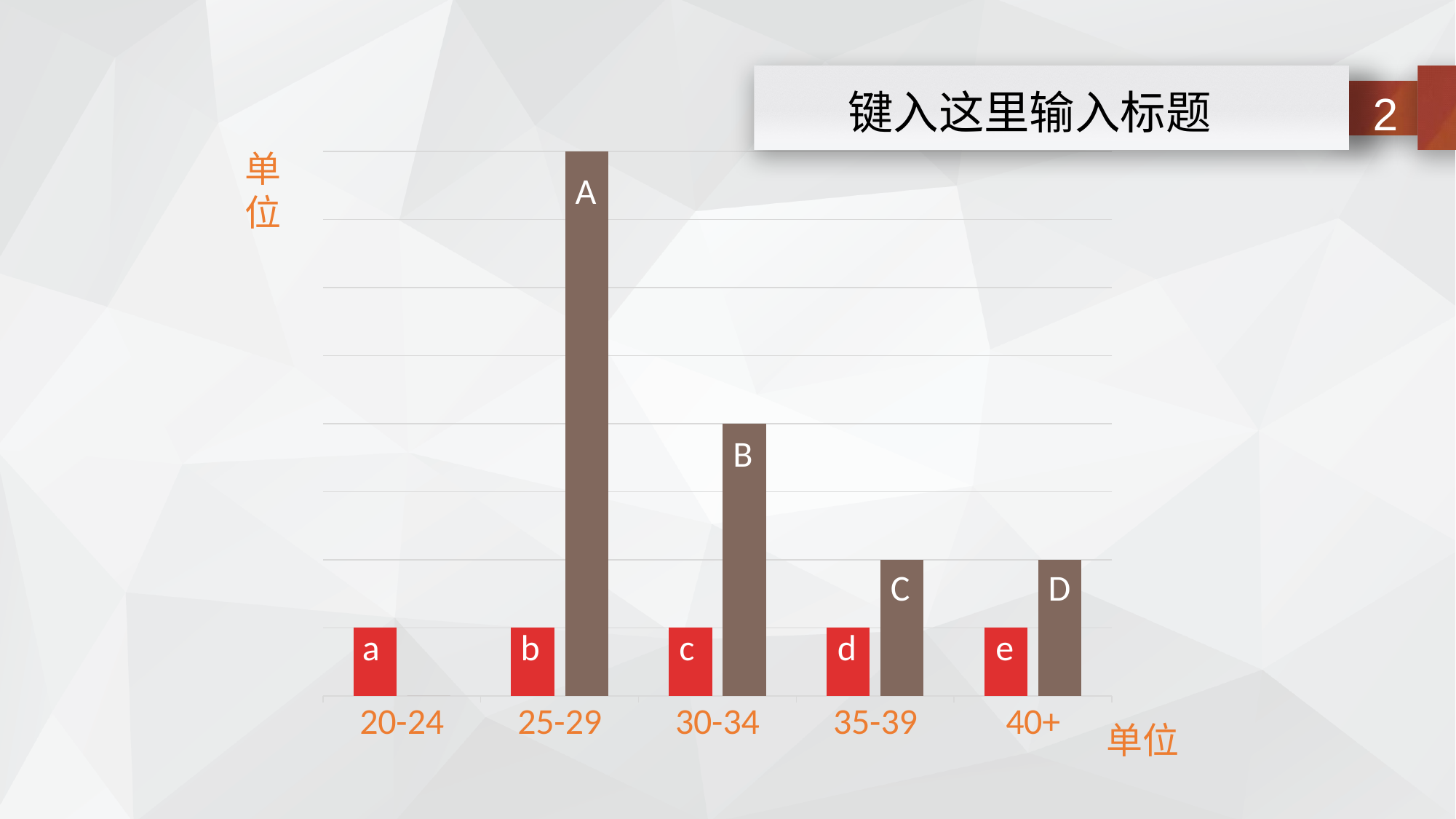

2

键入这里输入标题

### Chart

| Category | 2013 | 2014 |
|---|---|---|
| 20-24 | 1.0 | 0.0 |
| 25-29 | 1.0 | 8.0 |
| 30-34 | 1.0 | 4.0 |
| 35-39 | 1.0 | 2.0 |
| 40+ | 1.0 | 2.0 |
单位
A
B
C
D
a
b
c
d
e
单位